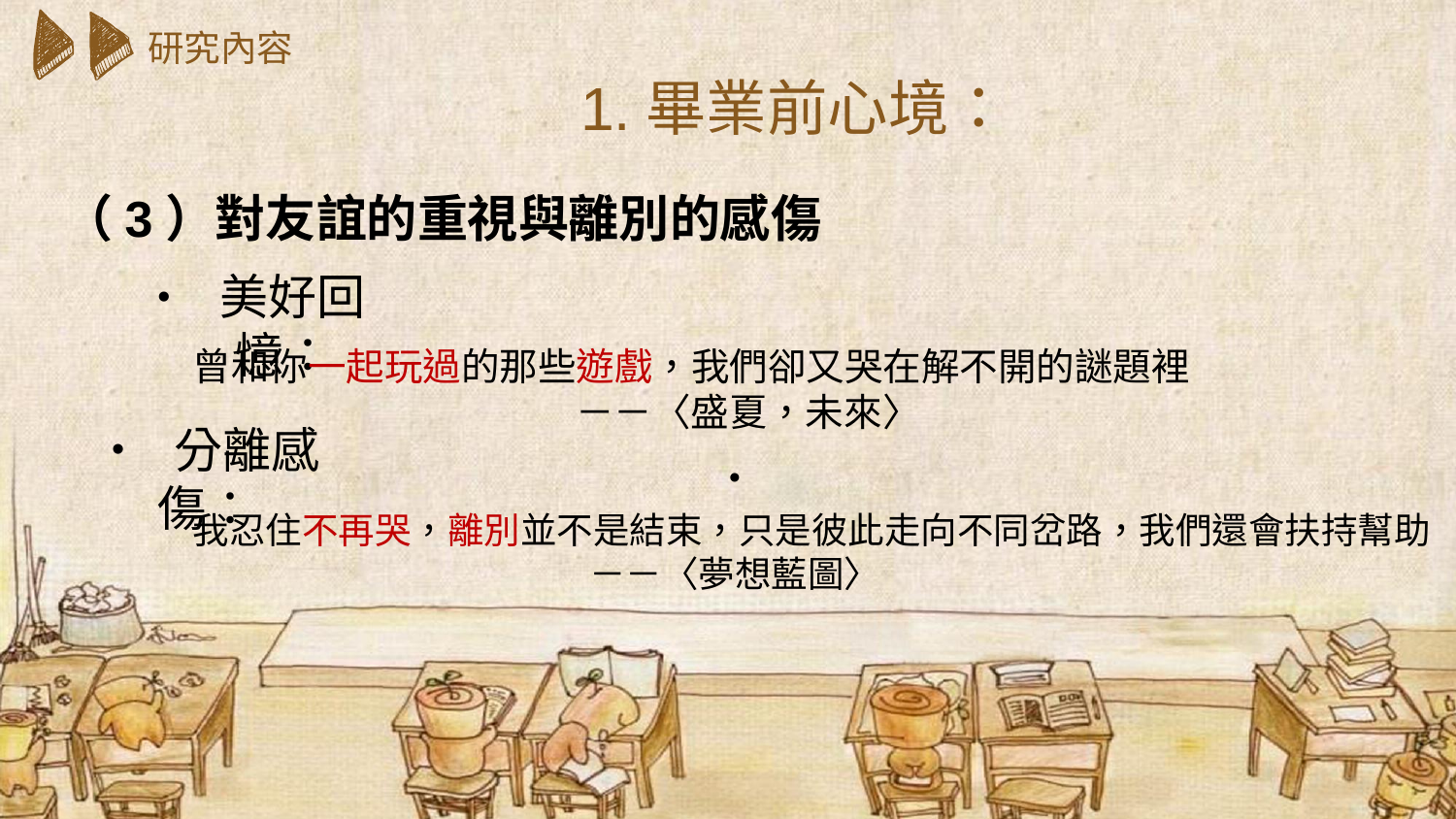

1.畢業前心境：
研究內容
（3）對友誼的重視與離別的感傷
 美好回憶：
曾和你一起玩過的那些遊戲，我們卻又哭在解不開的謎題裡
                                            －－〈盛夏，未來〉

 分離感傷：

我忍住不再哭，離別並不是結束，只是彼此走向不同岔路，我們還會扶持幫助
                                               －－〈夢想藍圖〉